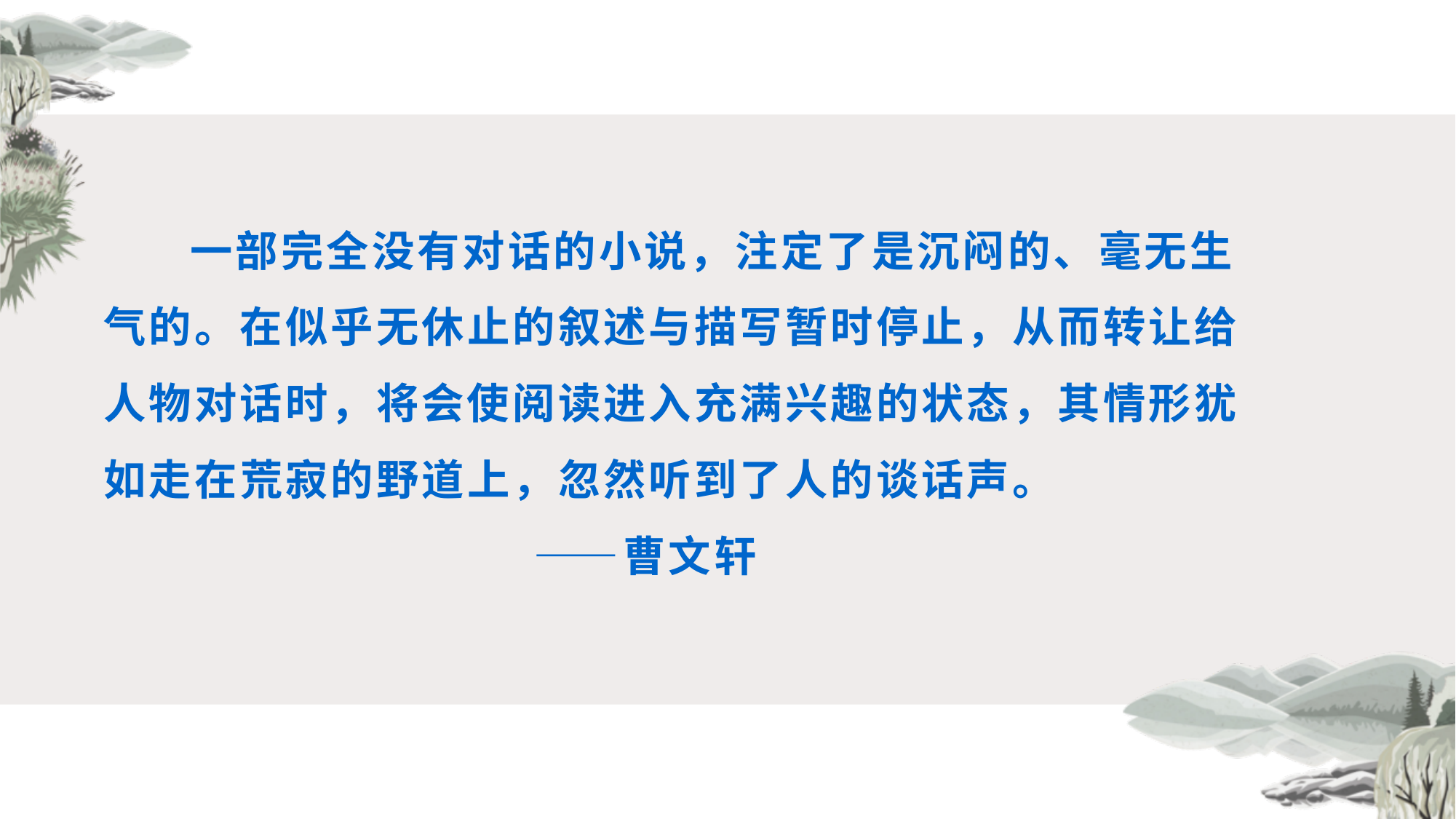

# 一部完全没有对话的小说，注定了是沉闷的、毫无生气的。在似乎无休止的叙述与描写暂时停止，从而转让给人物对话时，将会使阅读进入充满兴趣的状态，其情形犹如走在荒寂的野道上，忽然听到了人的谈话声。 ——曹文轩